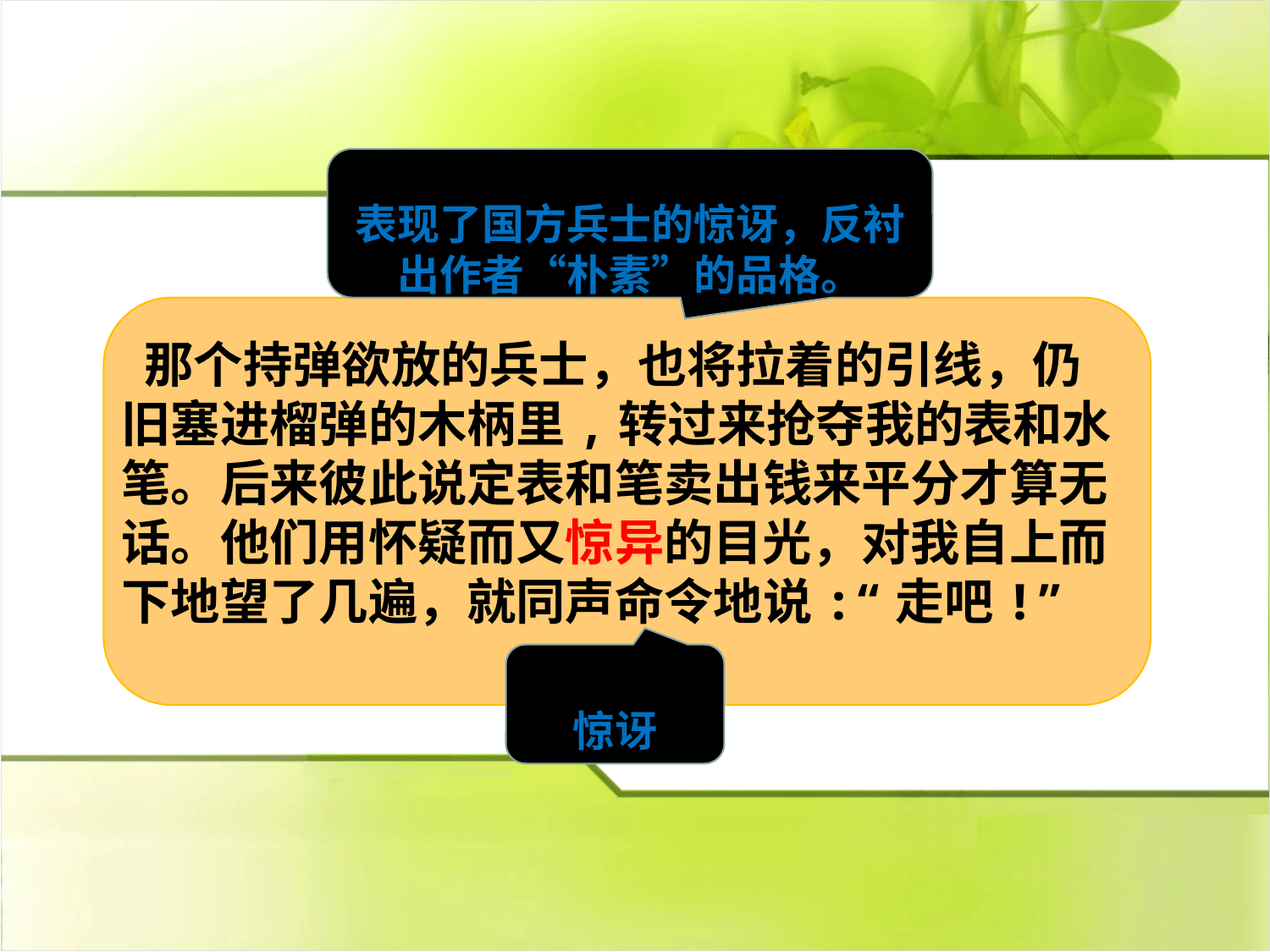

行为描写：
表现了国方兵士的惊讶，反衬出作者“朴素”的品格。

 那个持弹欲放的兵士，也将拉着的引线，仍旧塞进榴弹的木柄里,转过来抢夺我的表和水笔。后来彼此说定表和笔卖出钱来平分才算无话。他们用怀疑而又惊异的目光，对我自上而下地望了几遍，就同声命令地说:“走吧!”
近义词：
惊讶